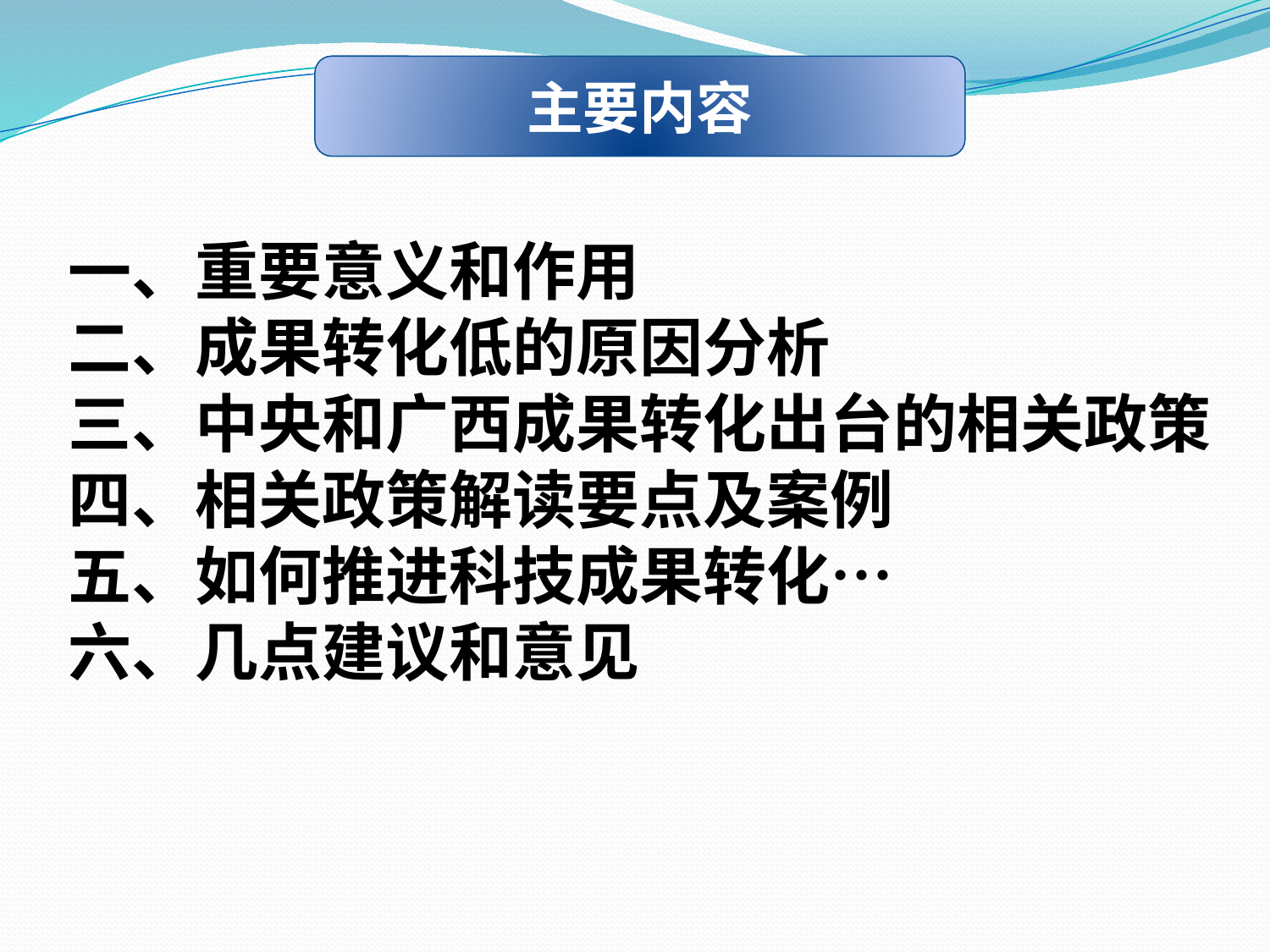

主要内容
一、重要意义和作用
二、成果转化低的原因分析
三、中央和广西成果转化出台的相关政策
四、相关政策解读要点及案例
五、如何推进科技成果转化…
六、几点建议和意见